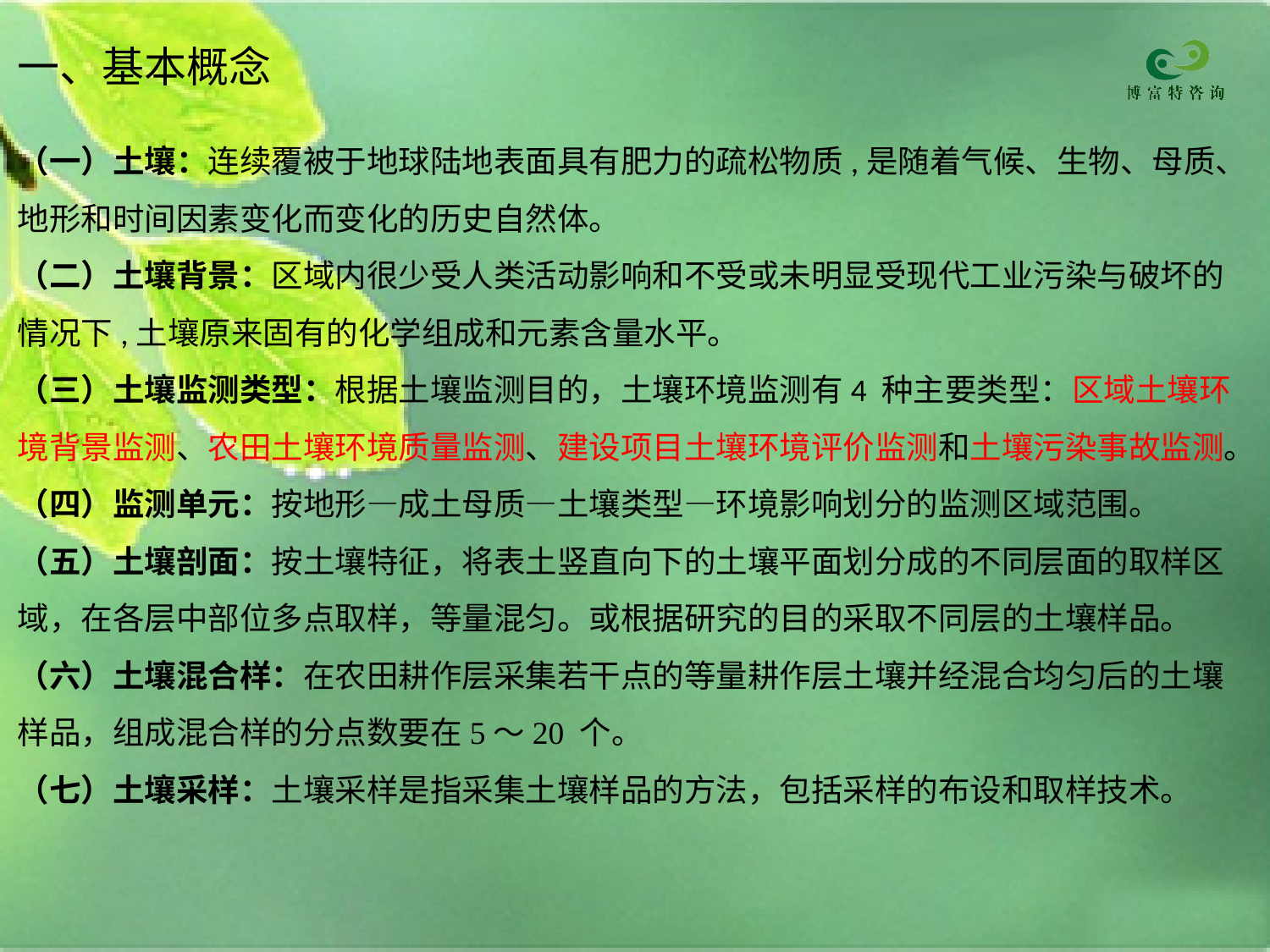

# 一、基本概念
（一）土壤：连续覆被于地球陆地表面具有肥力的疏松物质,是随着气候、生物、母质、地形和时间因素变化而变化的历史自然体。
（二）土壤背景：区域内很少受人类活动影响和不受或未明显受现代工业污染与破坏的情况下,土壤原来固有的化学组成和元素含量水平。
（三）土壤监测类型：根据土壤监测目的，土壤环境监测有4 种主要类型：区域土壤环境背景监测、农田土壤环境质量监测、建设项目土壤环境评价监测和土壤污染事故监测。
（四）监测单元：按地形—成土母质—土壤类型—环境影响划分的监测区域范围。
（五）土壤剖面：按土壤特征，将表土竖直向下的土壤平面划分成的不同层面的取样区域，在各层中部位多点取样，等量混匀。或根据研究的目的采取不同层的土壤样品。
（六）土壤混合样：在农田耕作层采集若干点的等量耕作层土壤并经混合均匀后的土壤样品，组成混合样的分点数要在5～20 个。
（七）土壤采样：土壤采样是指采集土壤样品的方法，包括采样的布设和取样技术。